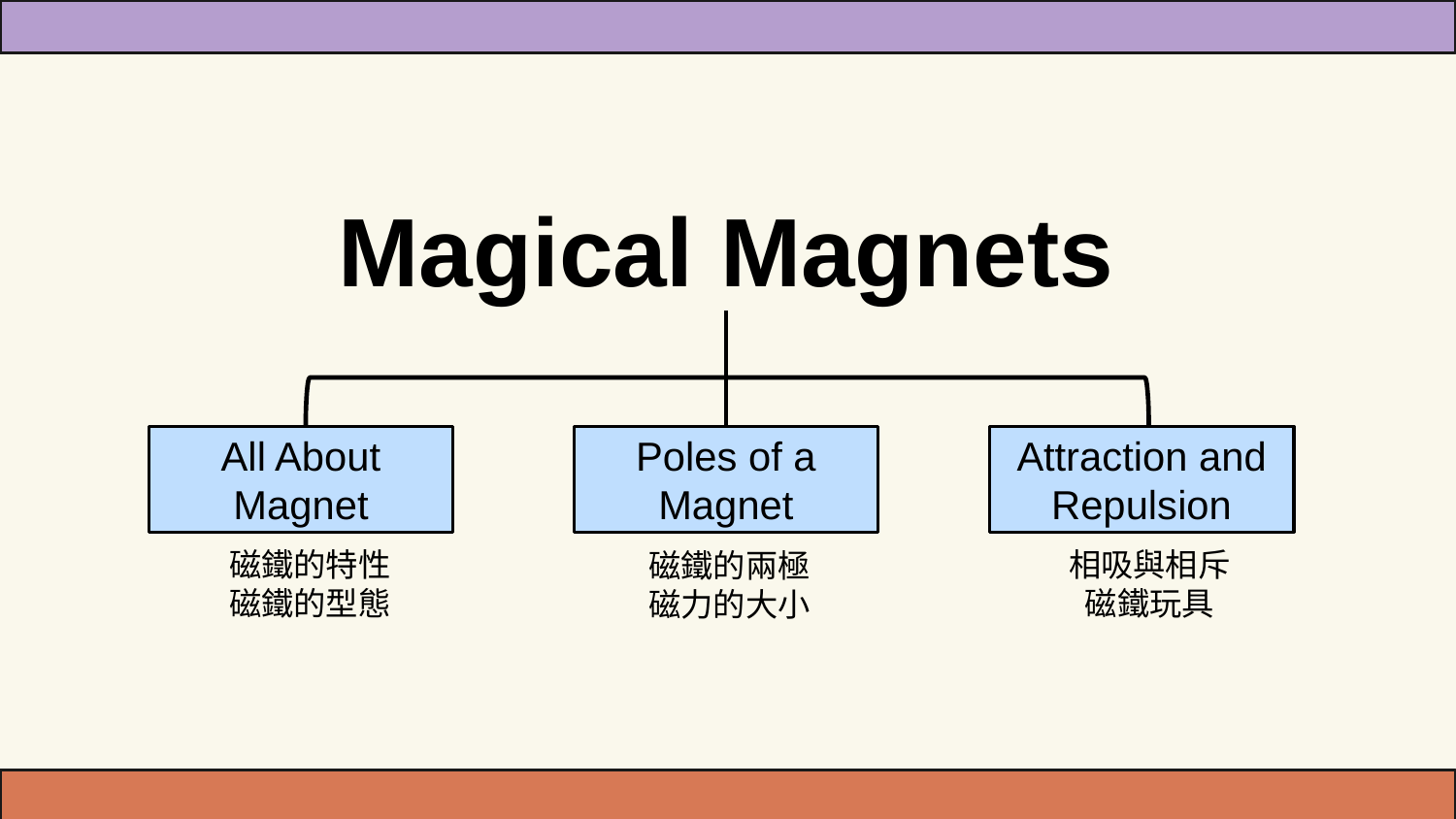

Magical Magnets
Attraction and Repulsion
# All About Magnet
Poles of a Magnet
磁鐵的特性
磁鐵的型態
相吸與相斥
磁鐵玩具
磁鐵的兩極
磁力的大小